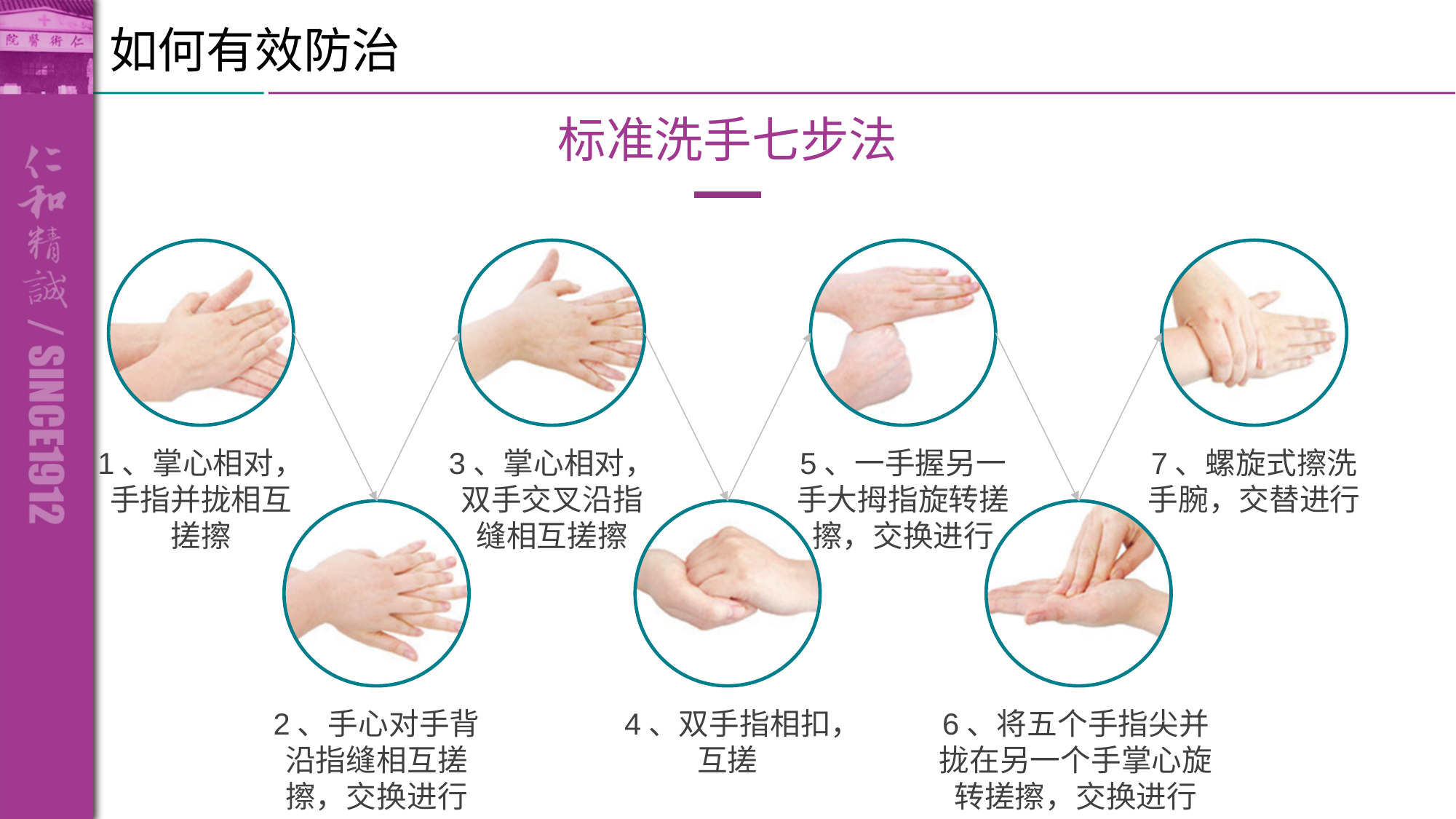

如何有效防治
标准洗手七步法

1、掌心相对，
手指并拢相互搓擦

3、掌心相对，双手交叉沿指缝相互搓擦

5、一手握另一手大拇指旋转搓擦，交换进行

7、螺旋式擦洗手腕，交替进行

2、手心对手背沿指缝相互搓擦，交换进行

4、双手指相扣，互搓

6、将五个手指尖并拢在另一个手掌心旋转搓擦，交换进行